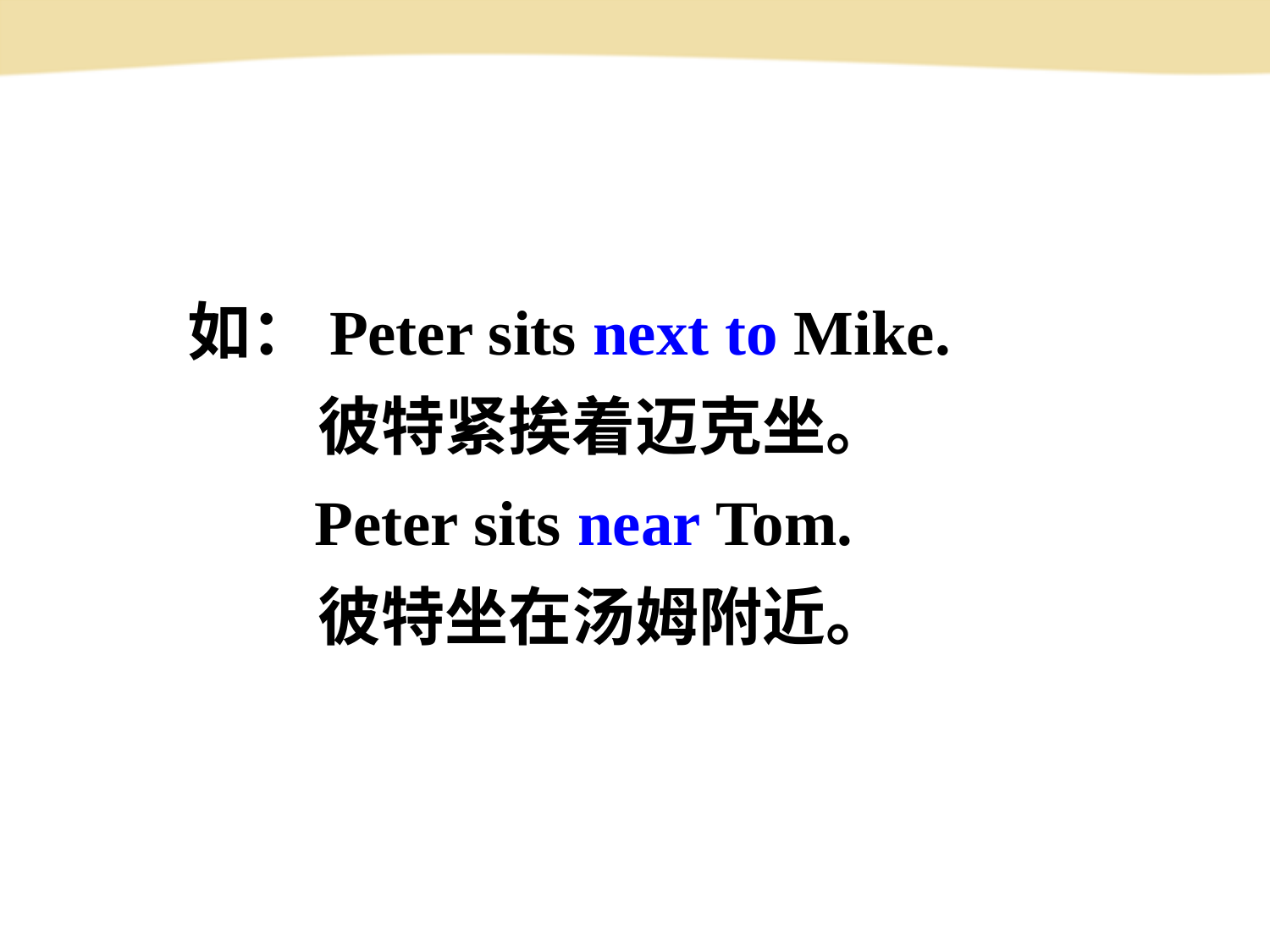

如：Peter sits next to Mike.
        彼特紧挨着迈克坐。
        Peter sits near Tom.
        彼特坐在汤姆附近。